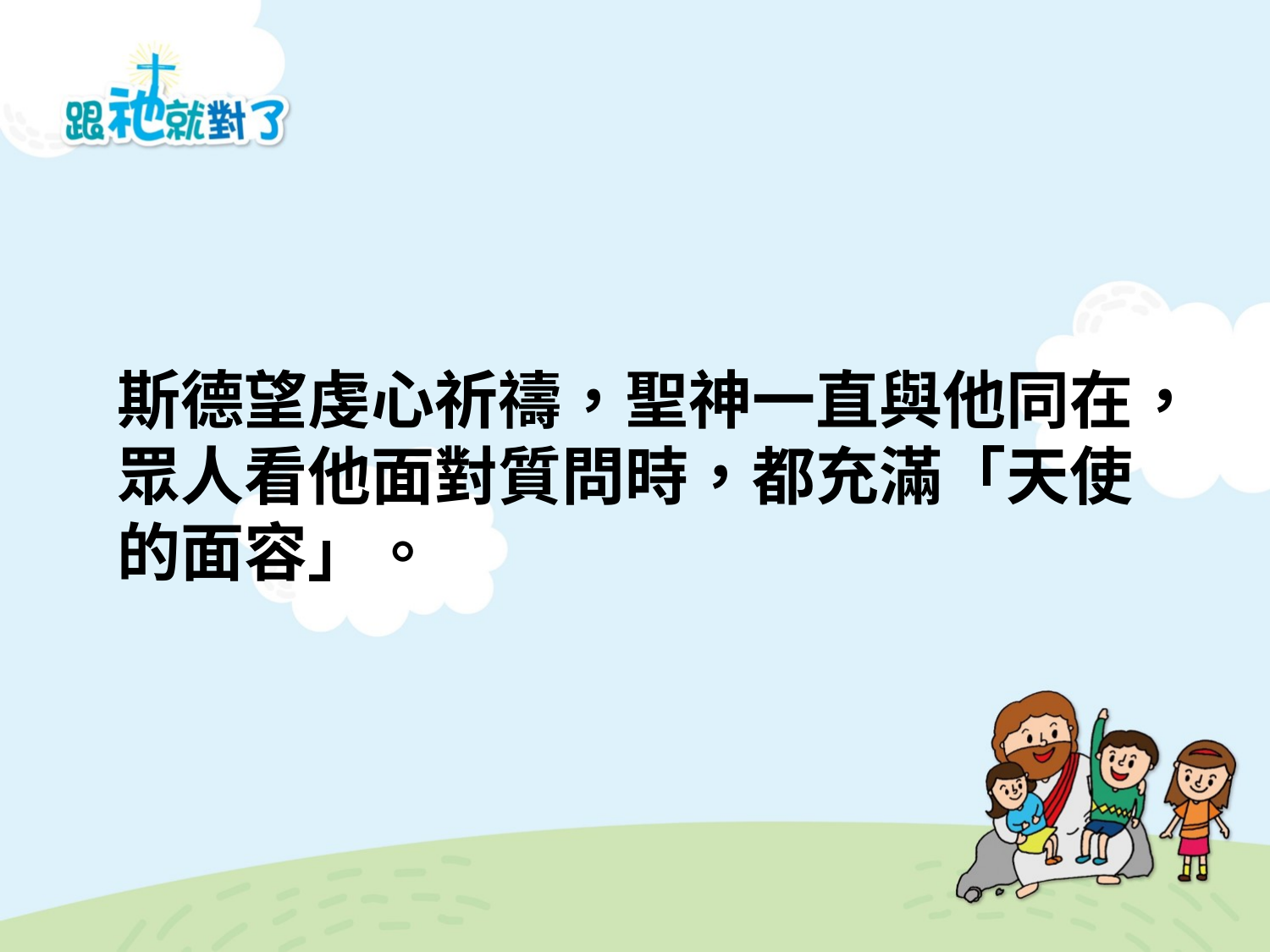

斯德望虔心祈禱，聖神一直與他同在，眾人看他面對質問時，都充滿「天使的面容」。